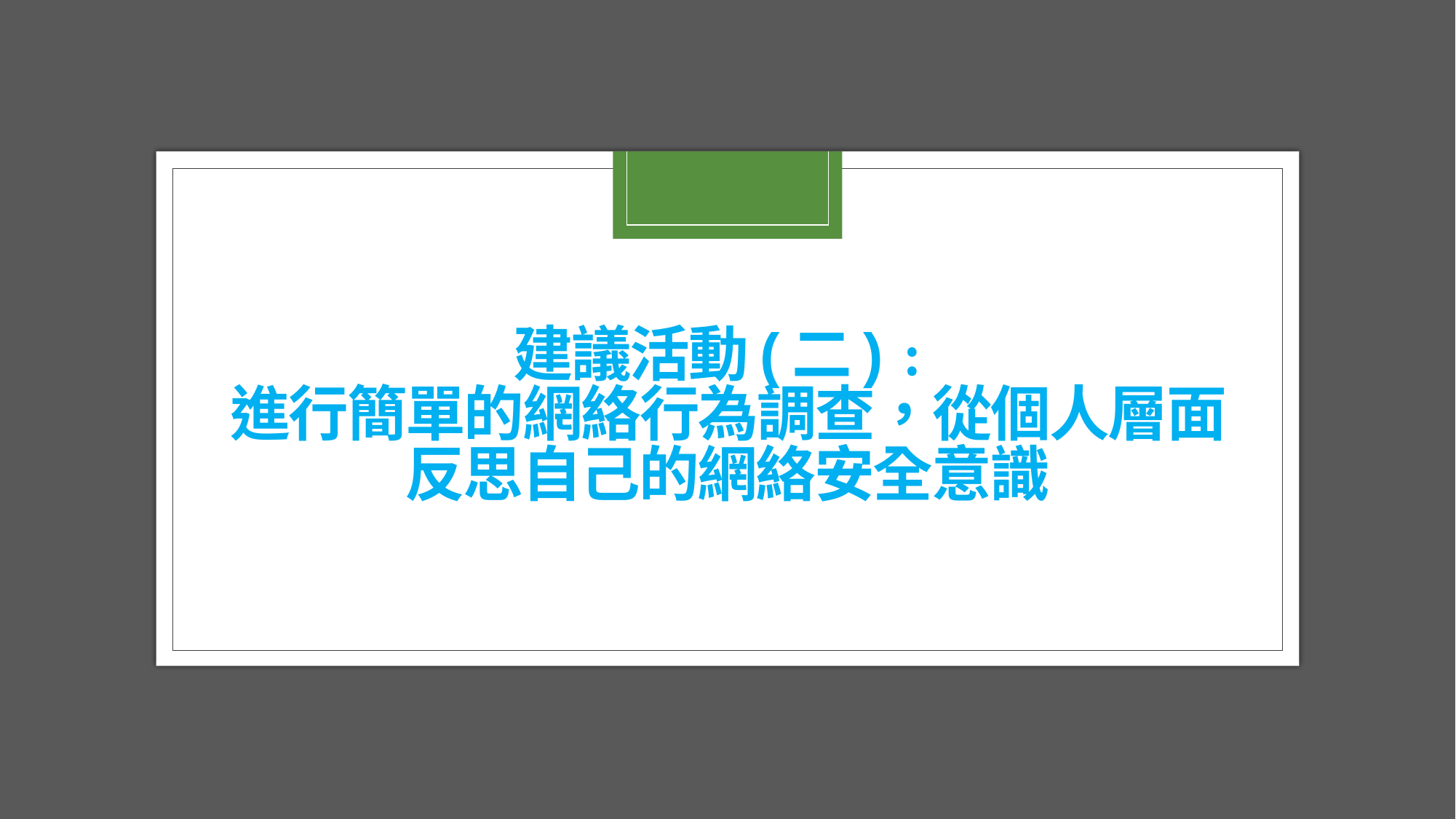

# 建議活動(二)﹕ 進行簡單的網絡行為調查，從個人層面反思自己的網絡安全意識